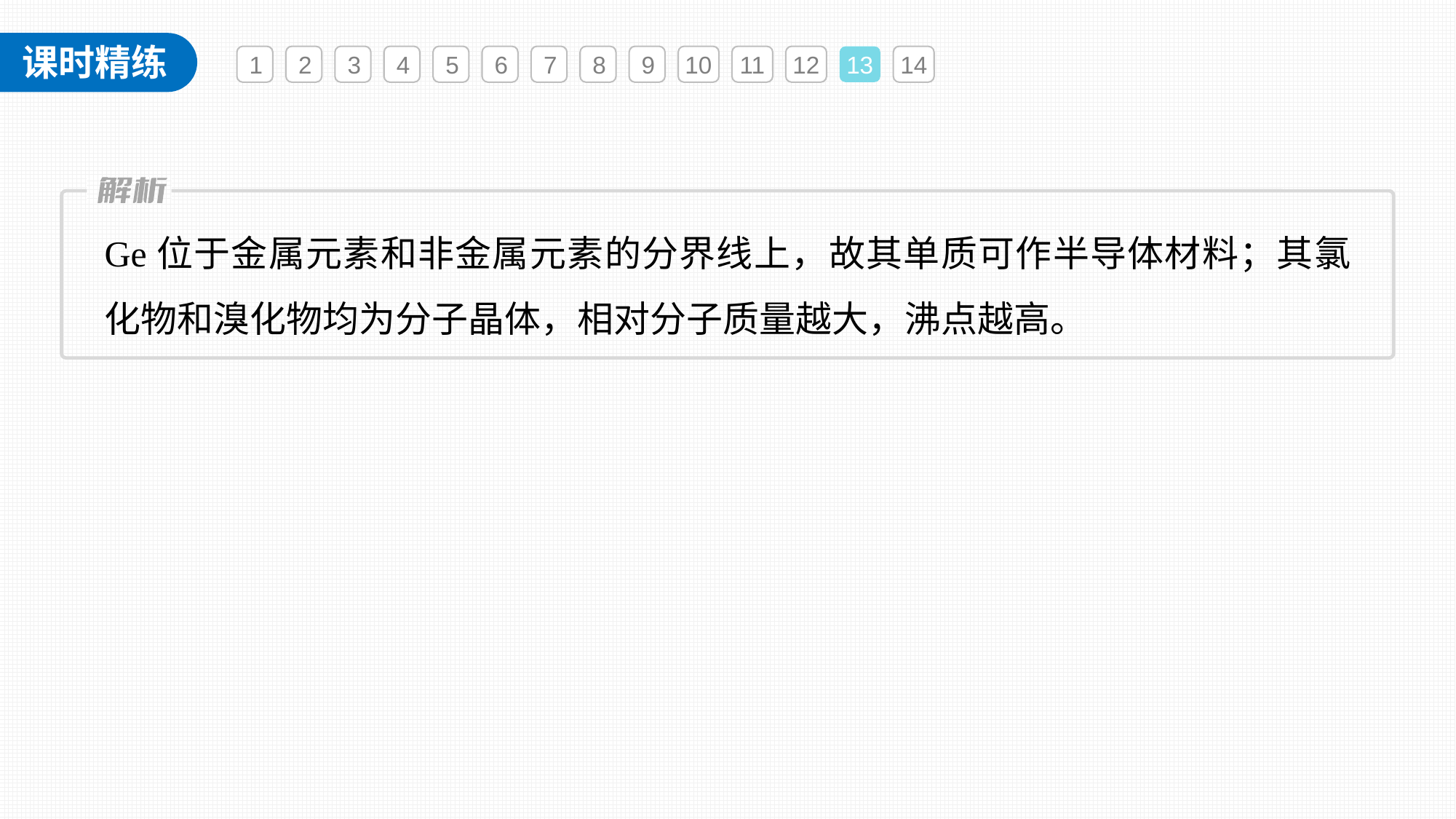

1
2
3
4
5
6
7
8
9
10
11
12
13
14

Ge位于金属元素和非金属元素的分界线上，故其单质可作半导体材料；其氯化物和溴化物均为分子晶体，相对分子质量越大，沸点越高。